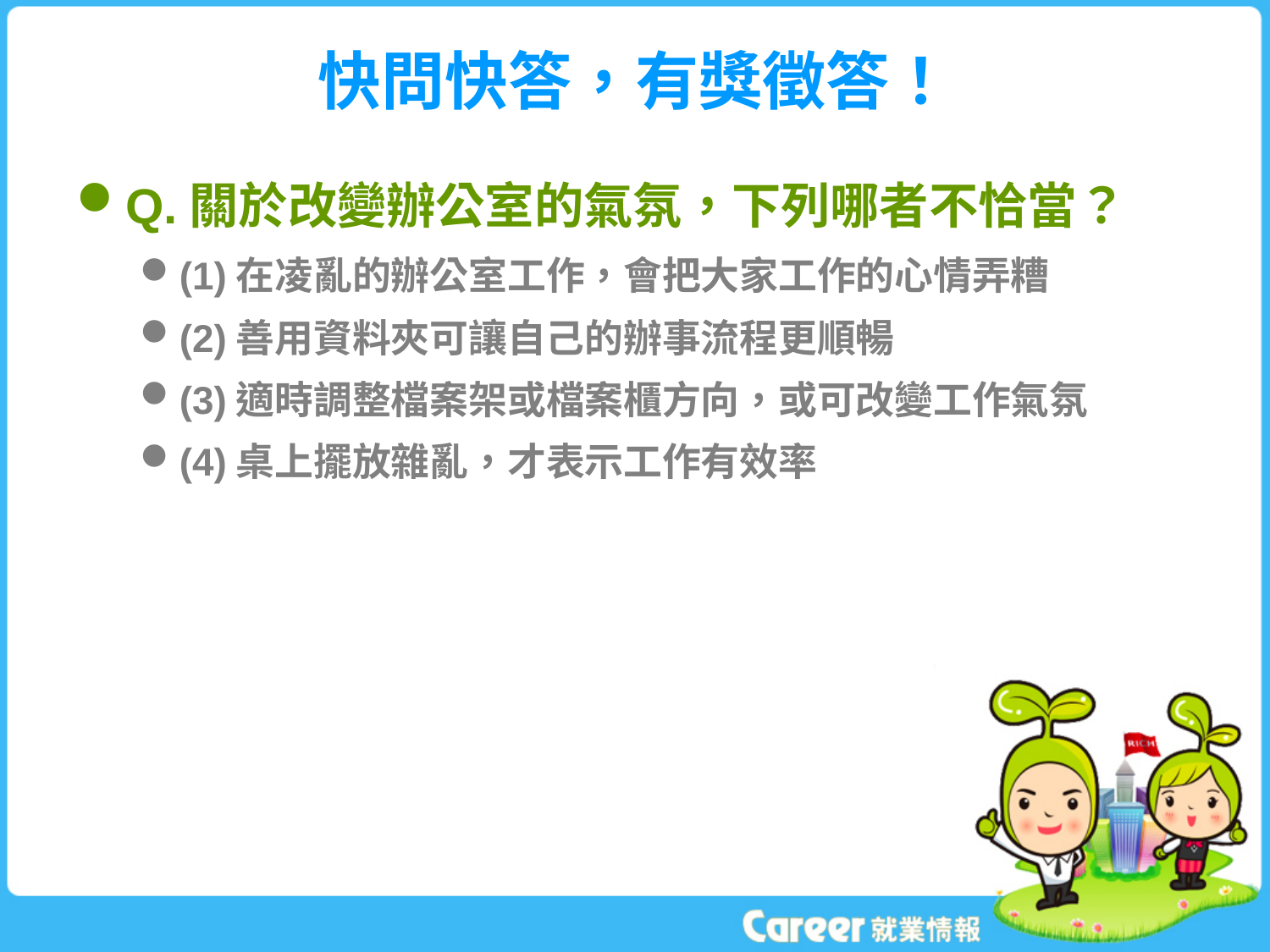

# 快問快答，有獎徵答！
Q.關於改變辦公室的氣氛，下列哪者不恰當？
(1)在凌亂的辦公室工作，會把大家工作的心情弄糟
(2)善用資料夾可讓自己的辦事流程更順暢
(3)適時調整檔案架或檔案櫃方向，或可改變工作氣氛
(4)桌上擺放雜亂，才表示工作有效率